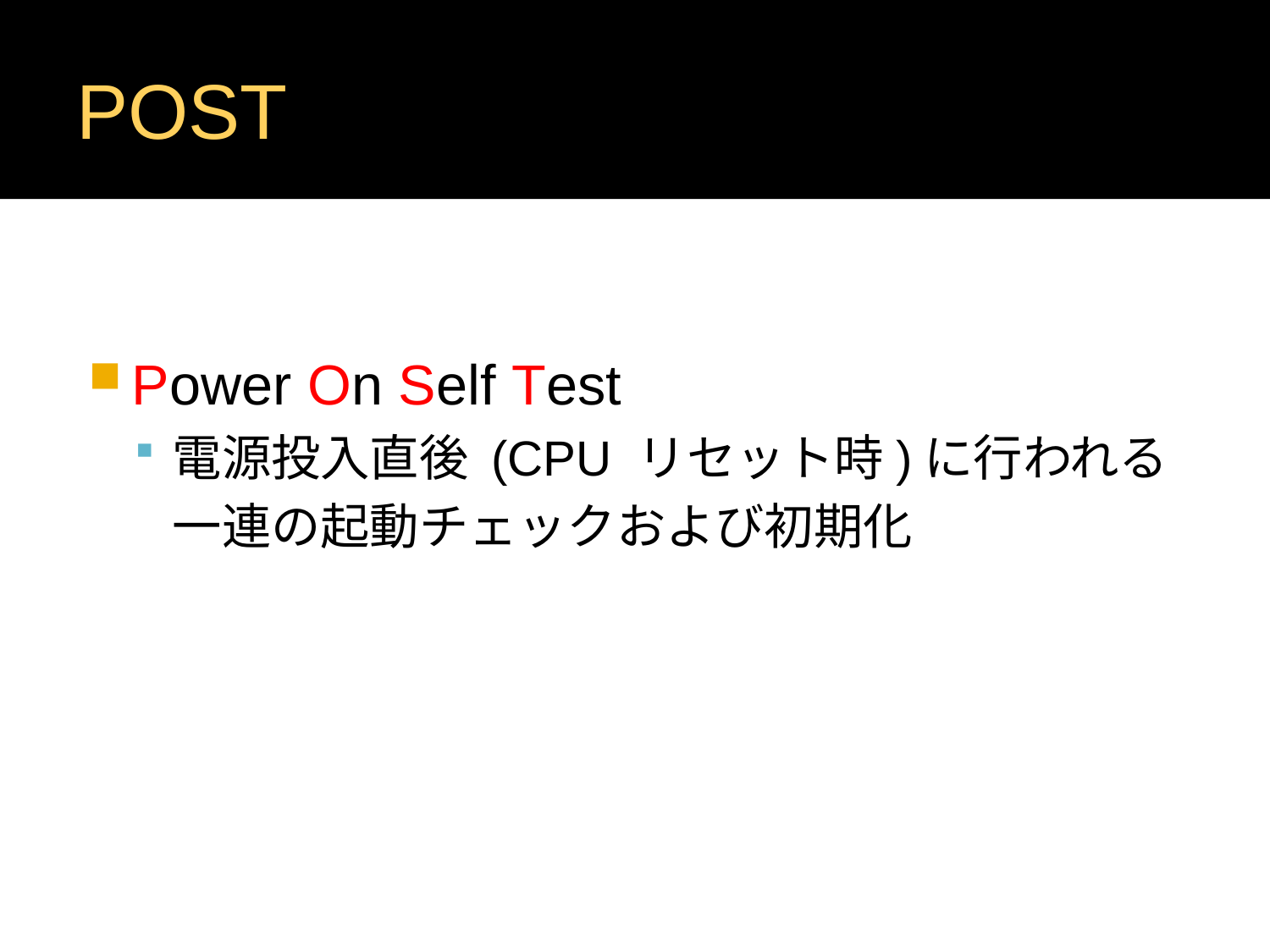

POST
Power On Self Test
電源投入直後 (CPU リセット時)に行われる
	一連の起動チェックおよび初期化